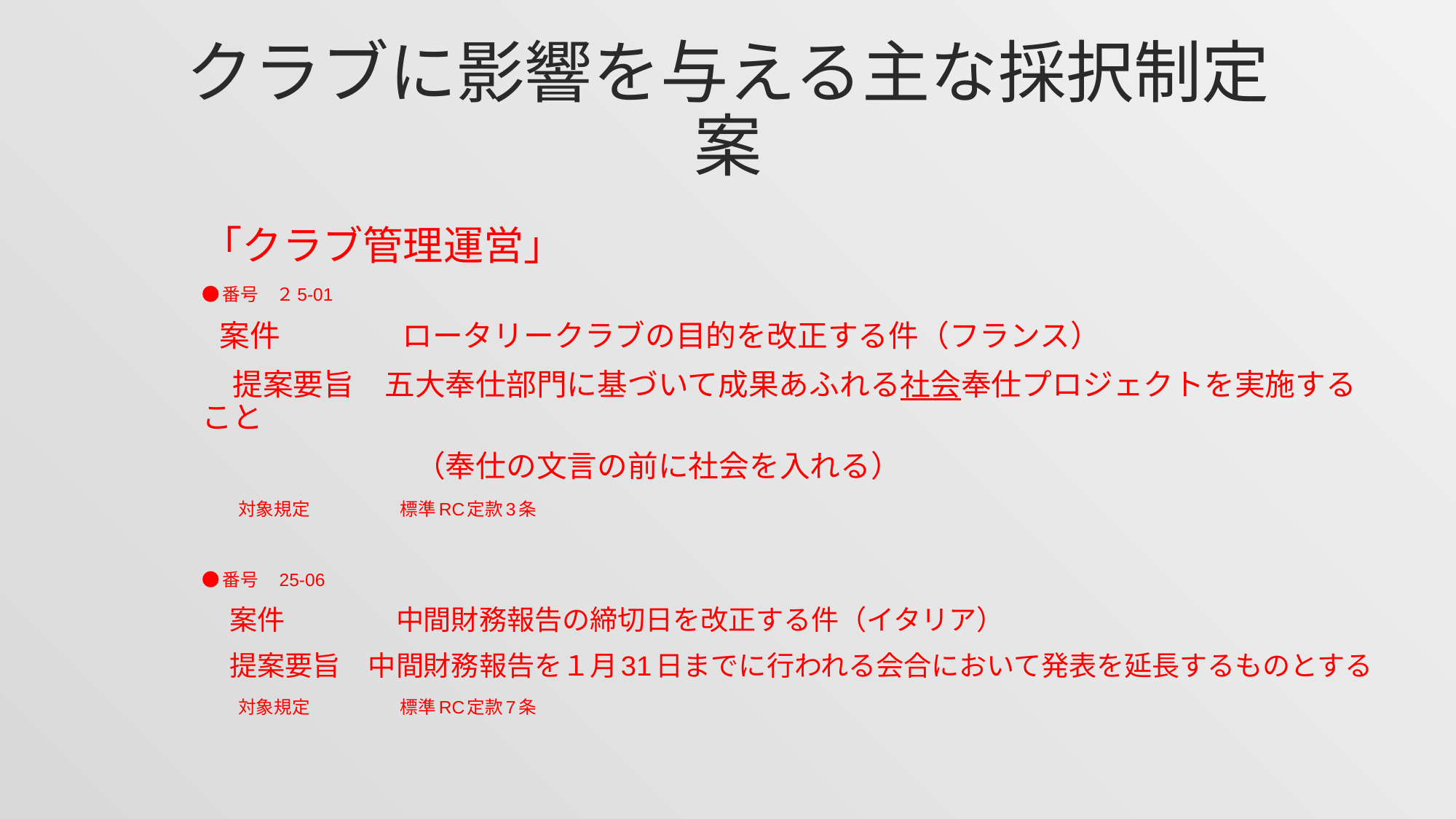

# クラブに影響を与える主な採択制定案
「クラブ管理運営」
●番号　２5-01
  案件　　　　ロータリークラブの目的を改正する件（フランス）
　提案要旨　五大奉仕部門に基づいて成果あふれる社会奉仕プロジェクトを実施すること
　　　　　　　（奉仕の文言の前に社会を入れる）
　　対象規定　　　　　標準RC定款3条

●番号　25-06
　案件　　　　中間財務報告の締切日を改正する件（イタリア）
　提案要旨　中間財務報告を１月31日までに行われる会合において発表を延長するものとする
　　対象規定　　　　　標準RC定款7条